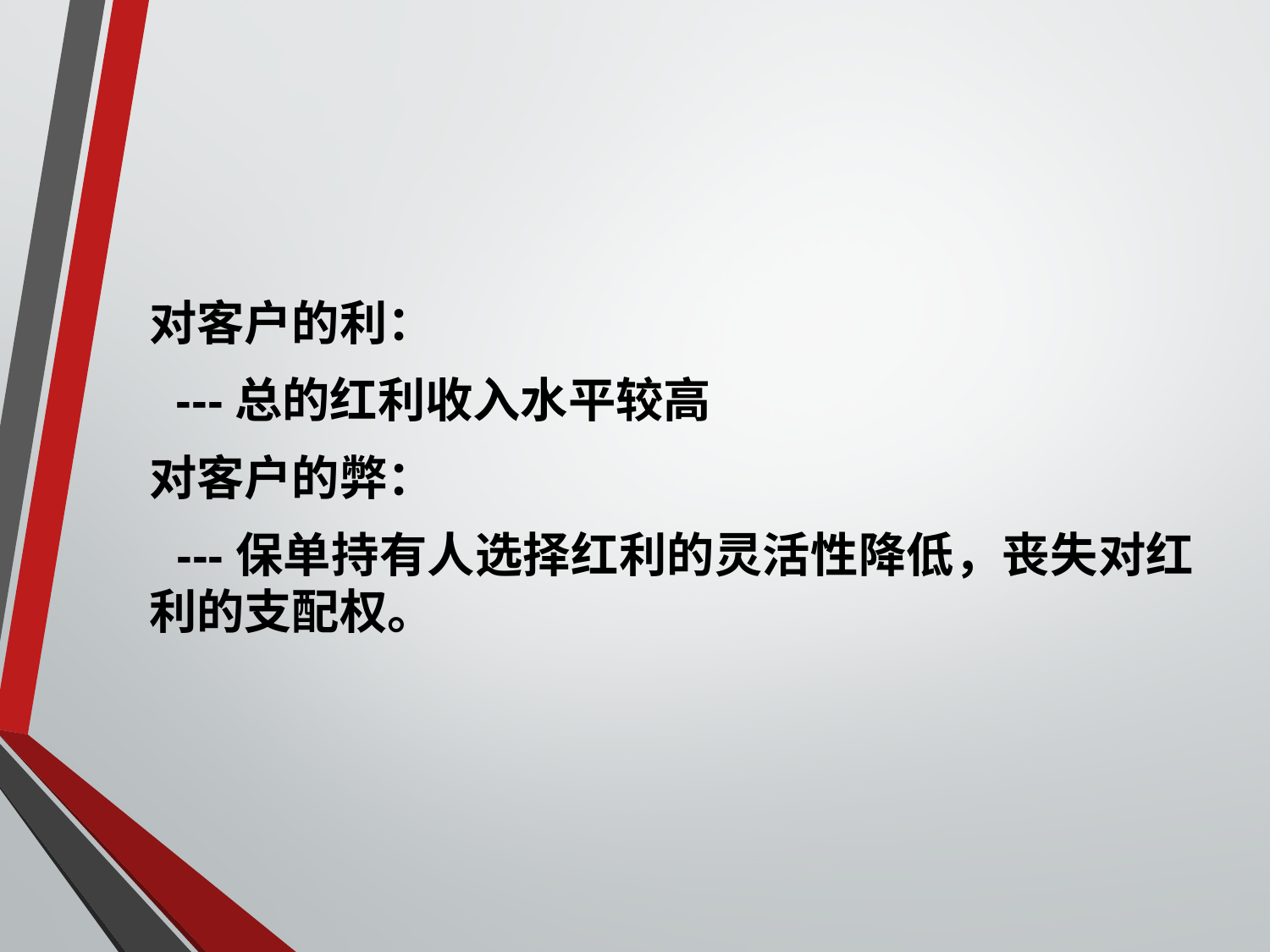

对客户的利：
  ---总的红利收入水平较高
对客户的弊：
  ---保单持有人选择红利的灵活性降低，丧失对红利的支配权。